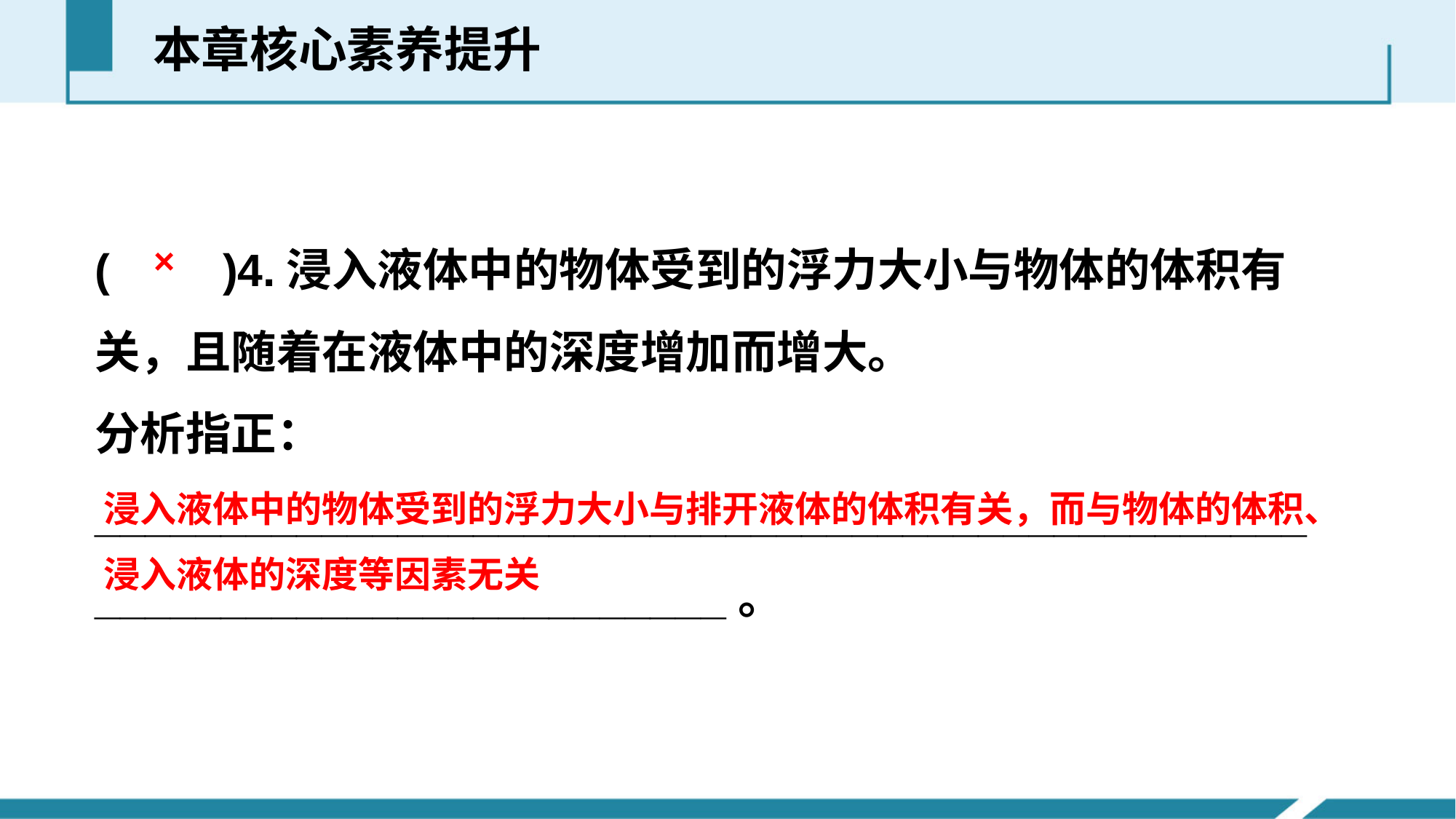

本章核心素养提升
(　　)4.浸入液体中的物体受到的浮力大小与物体的体积有关，且随着在液体中的深度增加而增大。
分析指正：_________________________________________________________________________。
×
浸入液体中的物体受到的浮力大小与排开液体的体积有关，而与物体的体积、浸入液体的深度等因素无关